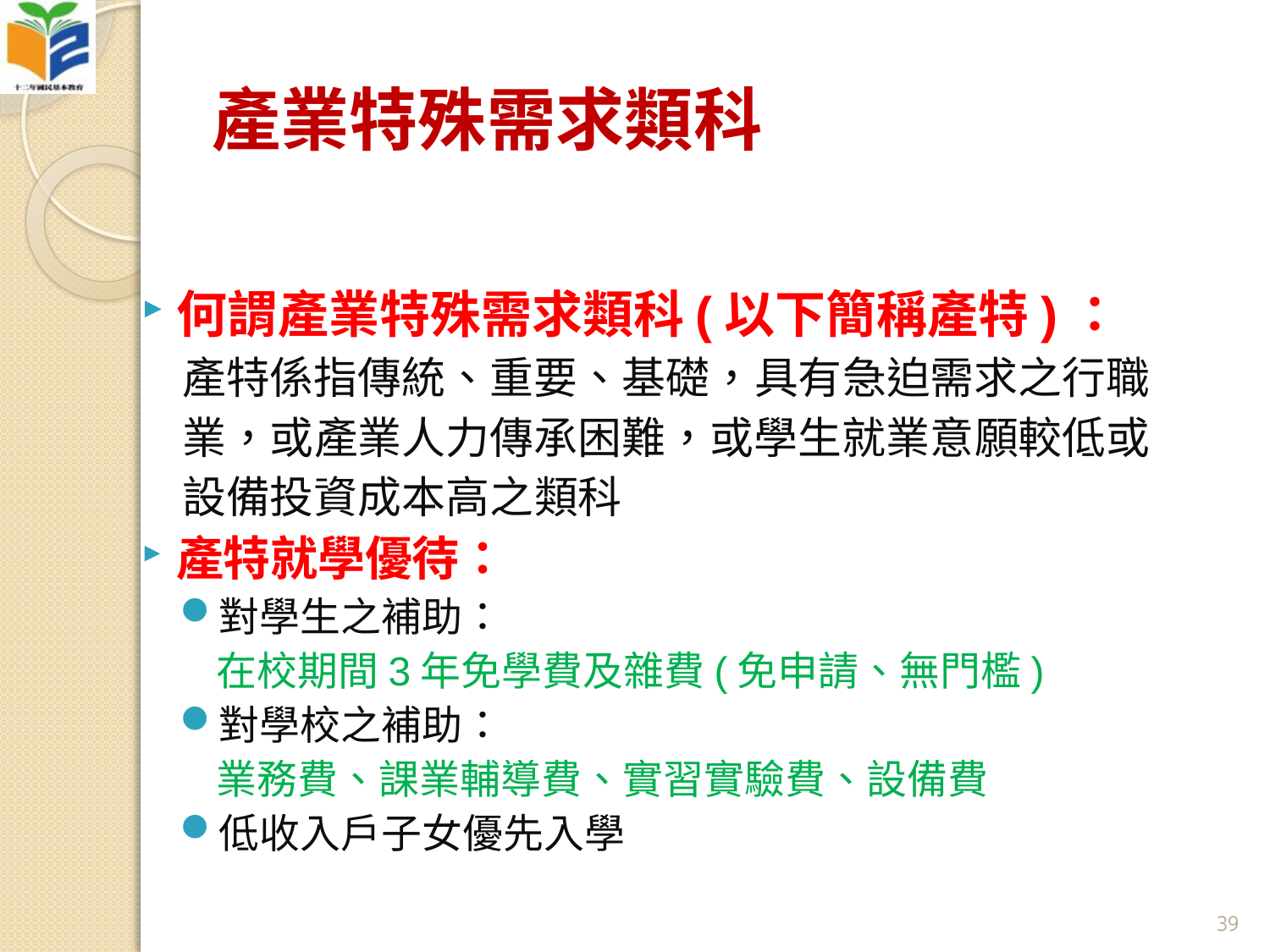

產業特殊需求類科
何謂產業特殊需求類科(以下簡稱產特)：
   產特係指傳統、重要、基礎，具有急迫需求之行職
   業，或產業人力傳承困難，或學生就業意願較低或
   設備投資成本高之類科
產特就學優待：
對學生之補助：
   在校期間3年免學費及雜費(免申請、無門檻)
對學校之補助：
   業務費、課業輔導費、實習實驗費、設備費
低收入戶子女優先入學

39